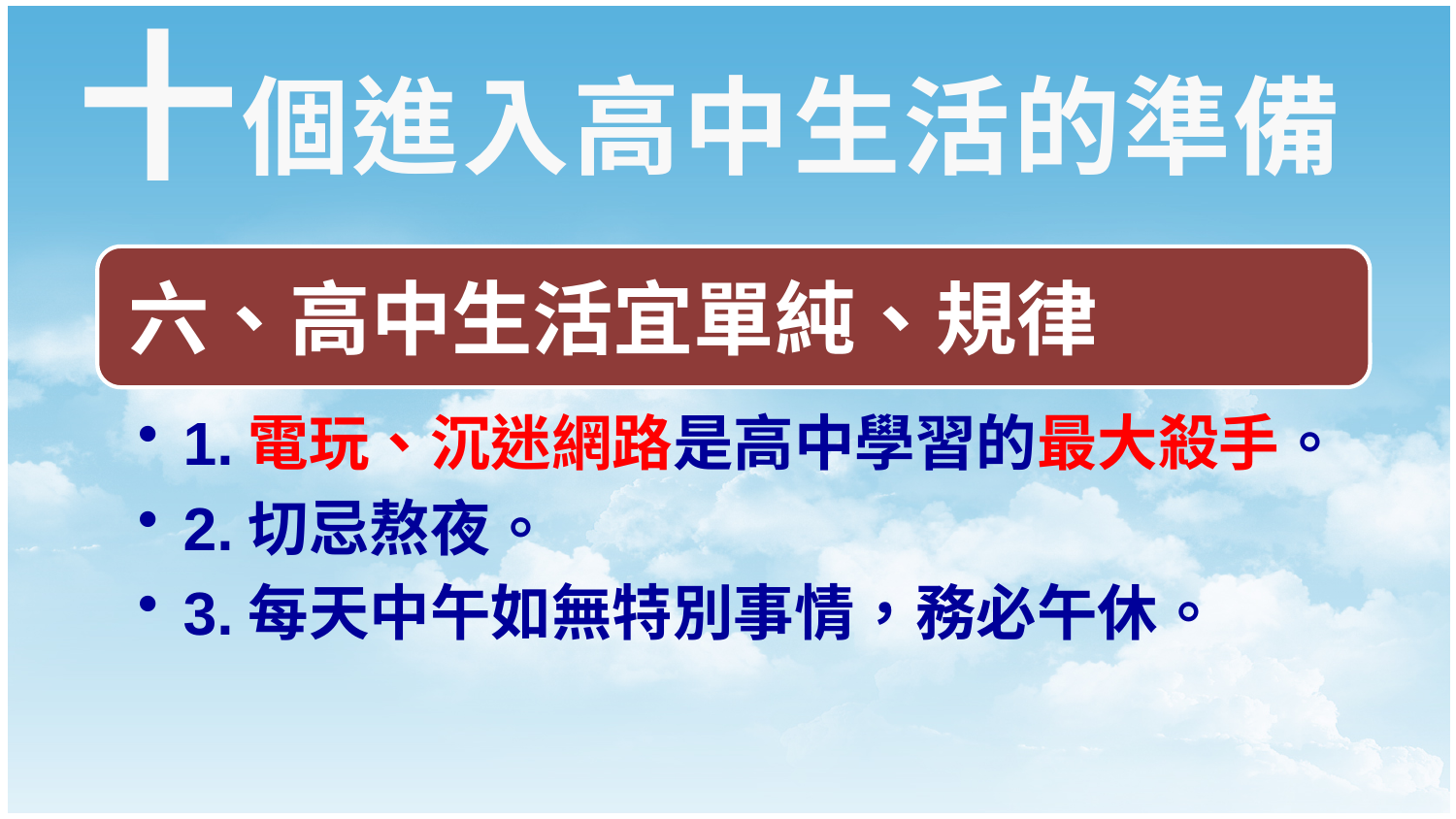

十個進入高中生活的準備
六、高中生活宜單純、規律
1.電玩、沉迷網路是高中學習的最大殺手。
2.切忌熬夜。
3.每天中午如無特別事情，務必午休。